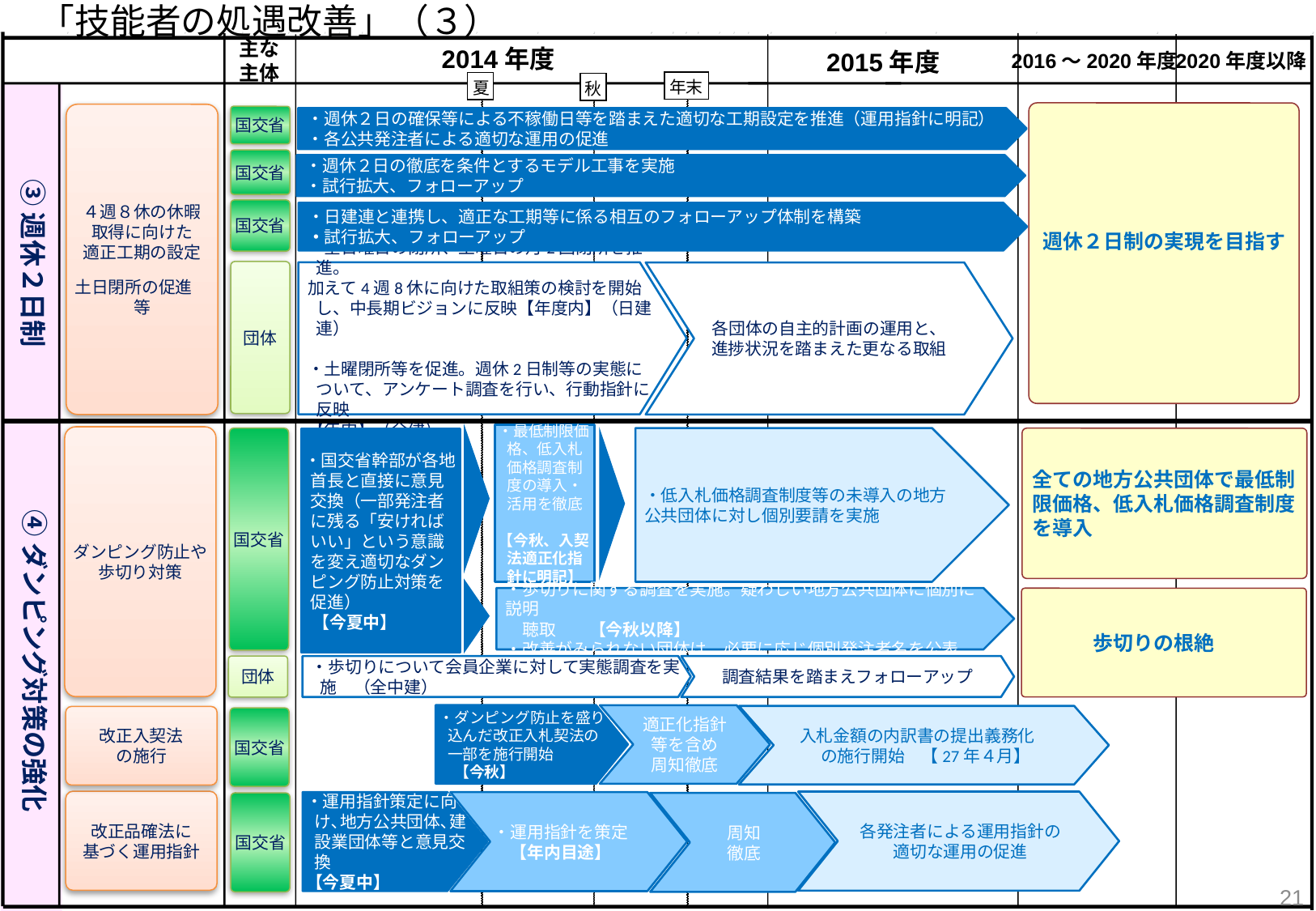

「技能者の処遇改善」（３）

2014年度
2015年度
2016～2020年度
2020年度以降

年末

夏

秋

主な
主体
③週休２日制

週休２日制の実現を目指す
４週８休の休暇
取得に向けた
適正工期の設定

土日閉所の促進　等
国交省
・週休２日の確保等による不稼働日等を踏まえた適切な工期設定を推進（運用指針に明記）
・各公共発注者による適切な運用の促進
国交省
・週休２日の徹底を条件とするモデル工事を実施
・試行拡大、フォローアップ
国交省
・日建連と連携し、適正な工期等に係る相互のフォローアップ体制を構築
・試行拡大、フォローアップ
団体
・全日曜日の閉所、土曜日の月2回閉所を推進。
加えて4週8休に向けた取組策の検討を開始し、中長期ビジョンに反映【年度内】（日建連）

・土曜閉所等を促進。週休2日制等の実態について、アンケート調査を行い、行動指針に反映
【年内】（全建）
各団体の自主的計画の運用と、
進捗状況を踏まえた更なる取組
・最低制限価格、低入札価格調査制度の導入・活用を徹底
【今秋、入契法適正化指針に明記】
ダンピング防止や
歩切り対策
国交省
・低入札価格調査制度等の未導入の地方公共団体に対し個別要請を実施
全ての地方公共団体で最低制限価格、低入札価格調査制度を導入
・国交省幹部が各地首長と直接に意見交換（一部発注者に残る「安ければいい」という意識を変え適切なダンピング防止対策を促進）
【今夏中】
④ダンピング対策の強化

・歩切りに関する調査を実施。疑わしい地方公共団体に個別に説明
　聴取　　【今秋以降】
・改善がみられない団体は、必要に応じ個別発注者名を公表
歩切りの根絶

団体
・歩切りについて会員企業に対して実態調査を実施　（全中建）
調査結果を踏まえフォローアップ
・ダンピング防止を盛り込んだ改正入札契法の一部を施行開始
　【今秋】
適正化指針等を含め
周知徹底
入札金額の内訳書の提出義務化
の施行開始　【27年４月】
改正入契法
の施行
国交省
改正品確法に
基づく運用指針
各発注者による運用指針の
適切な運用の促進
・運用指針策定に向け､地方公共団体､建設業団体等と意見交換
【今夏中】
・運用指針を策定
　【年内目途】
周知
徹底
国交省
21